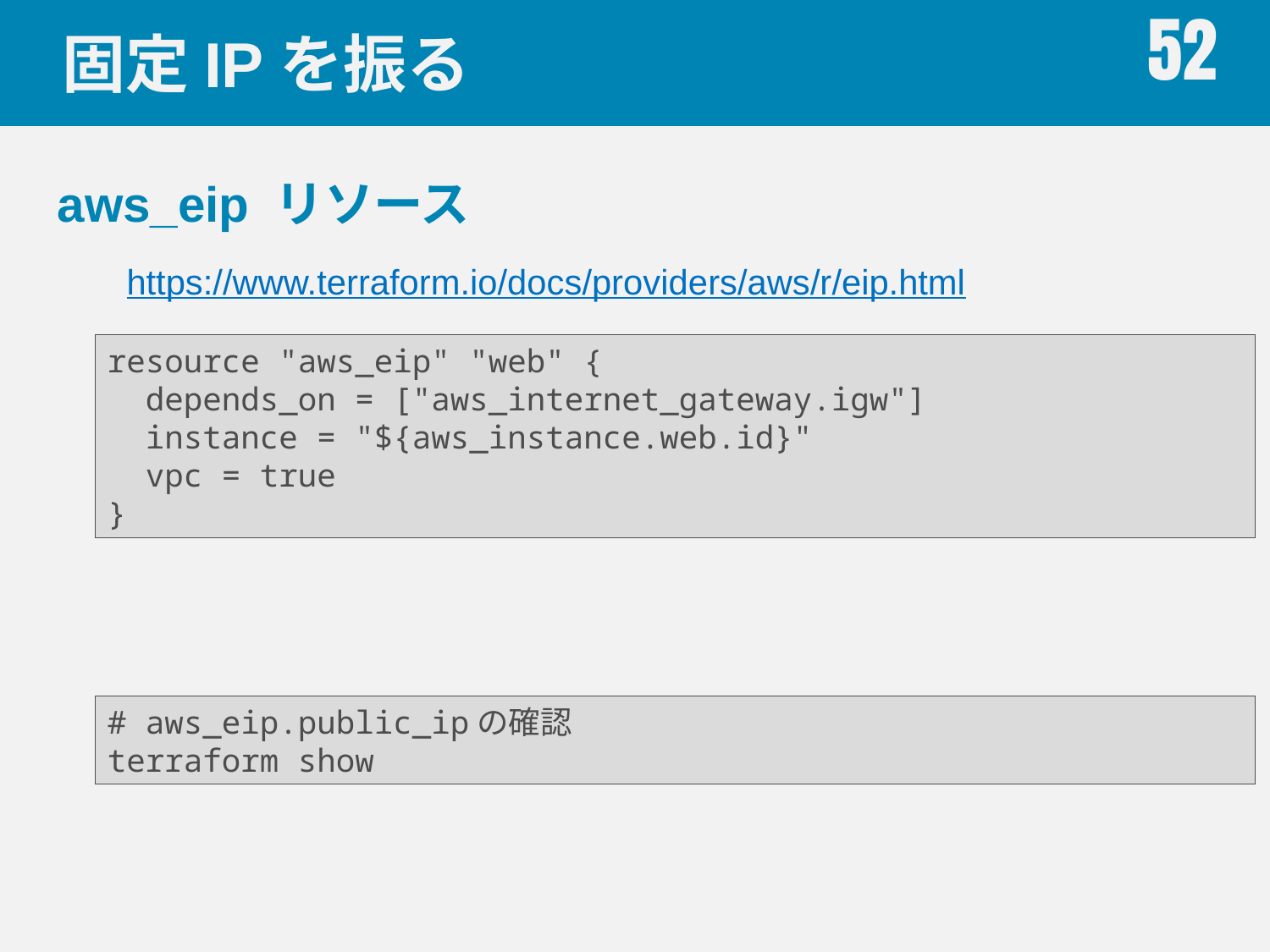

# 固定IPを振る
 52
aws_eip リソース
https://www.terraform.io/docs/providers/aws/r/eip.html
resource "aws_eip" "web" {
  depends_on = ["aws_internet_gateway.igw"]
  instance = "${aws_instance.web.id}"
  vpc = true
}
# aws_eip.public_ipの確認
terraform show